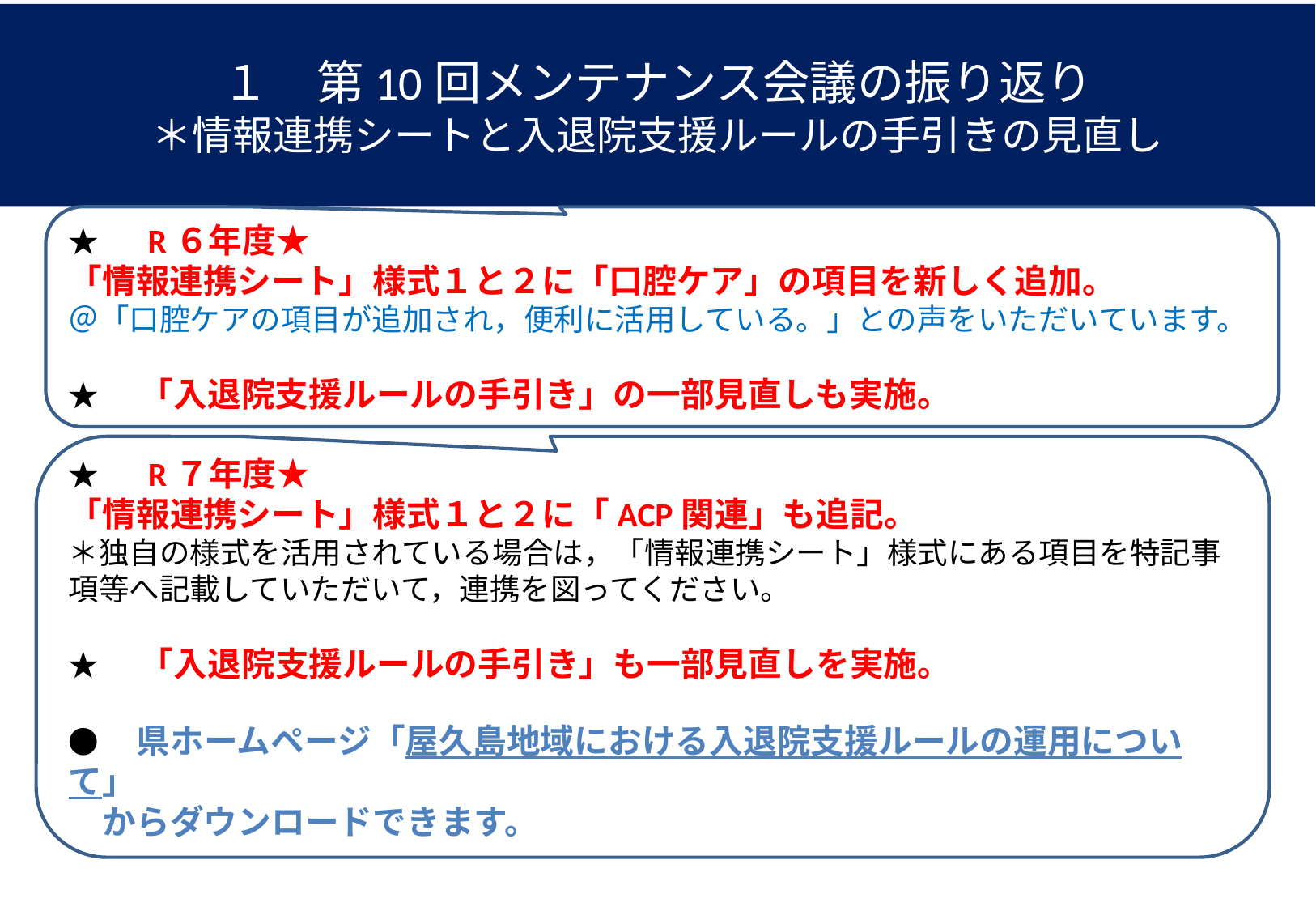

# １　第10回メンテナンス会議の振り返り ＊情報連携シートと入退院支援ルールの手引きの見直し
★　R６年度★
「情報連携シート」様式１と２に「口腔ケア」の項目を新しく追加。
＠「口腔ケアの項目が追加され，便利に活用している。」との声をいただいています。

★　「入退院支援ルールの手引き」の一部見直しも実施。
★　R７年度★
「情報連携シート」様式１と２に「ACP関連」も追記。
＊独自の様式を活用されている場合は，「情報連携シート」様式にある項目を特記事項等へ記載していただいて，連携を図ってください。

★　「入退院支援ルールの手引き」も一部見直しを実施。

●　県ホームページ「屋久島地域における入退院支援ルールの運用について」
　からダウンロードできます。